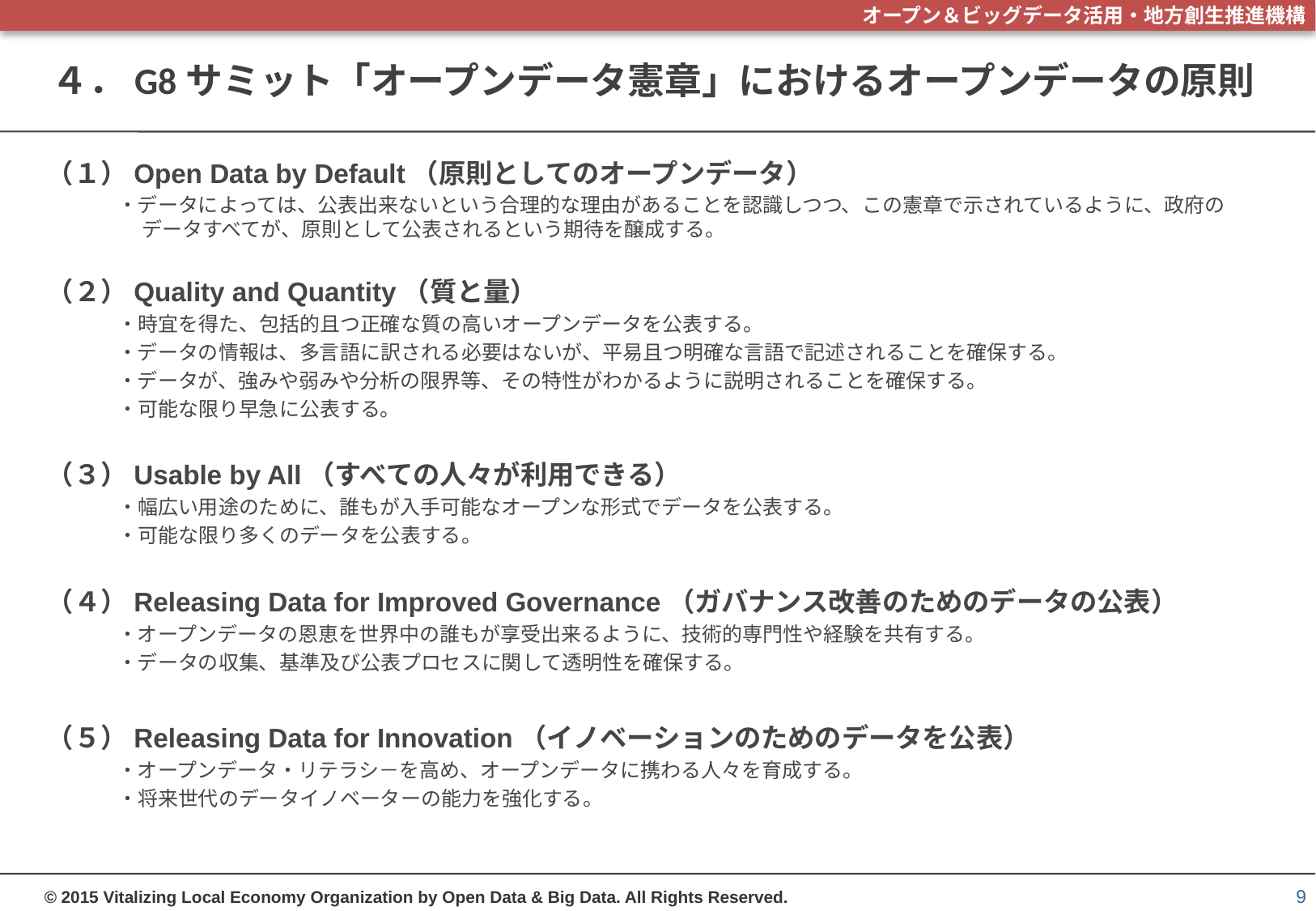

# ４．G8サミット「オープンデータ憲章」におけるオープンデータの原則
（１）Open Data by Default（原則としてのオープンデータ）
・データによっては、公表出来ないという合理的な理由があることを認識しつつ、この憲章で示されているように、政府のデータすべてが、原則として公表されるという期待を醸成する。

（２）Quality and Quantity（質と量）
・時宜を得た、包括的且つ正確な質の高いオープンデータを公表する。
・データの情報は、多言語に訳される必要はないが、平易且つ明確な言語で記述されることを確保する。
・データが、強みや弱みや分析の限界等、その特性がわかるように説明されることを確保する。
・可能な限り早急に公表する。

（３）Usable by All（すべての人々が利用できる）
・幅広い用途のために、誰もが入手可能なオープンな形式でデータを公表する。
・可能な限り多くのデータを公表する。

（４）Releasing Data for Improved Governance（ガバナンス改善のためのデータの公表）
・オープンデータの恩恵を世界中の誰もが享受出来るように、技術的専門性や経験を共有する。
・データの収集、基準及び公表プロセスに関して透明性を確保する。

（５）Releasing Data for Innovation（イノベーションのためのデータを公表）
・オープンデータ・リテラシ－を高め、オープンデータに携わる人々を育成する。
・将来世代のデータイノベーターの能力を強化する。
9